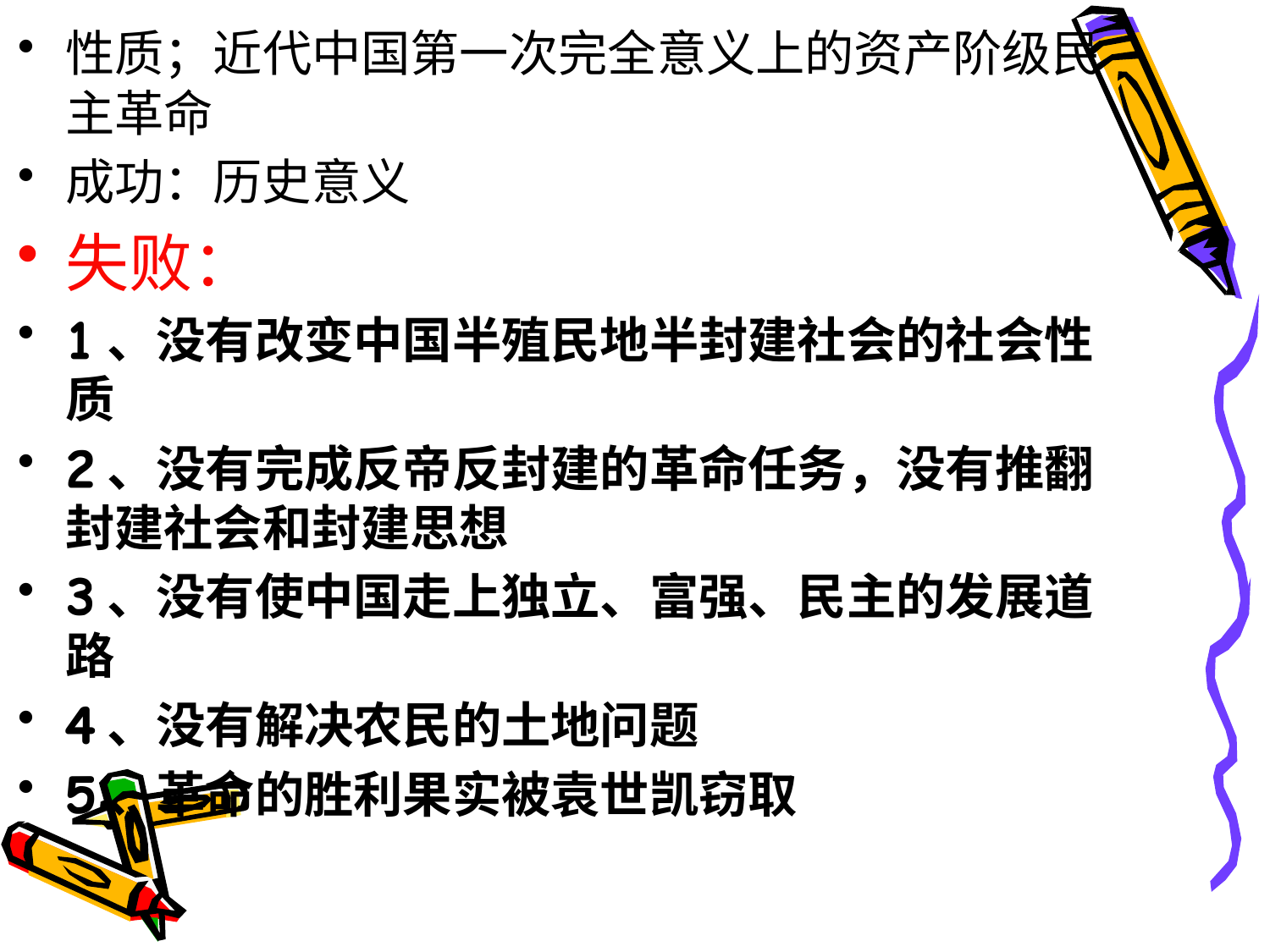

性质；近代中国第一次完全意义上的资产阶级民主革命
成功：历史意义
失败：
1、没有改变中国半殖民地半封建社会的社会性质
2、没有完成反帝反封建的革命任务，没有推翻封建社会和封建思想
3、没有使中国走上独立、富强、民主的发展道路
4、没有解决农民的土地问题
5、革命的胜利果实被袁世凯窃取